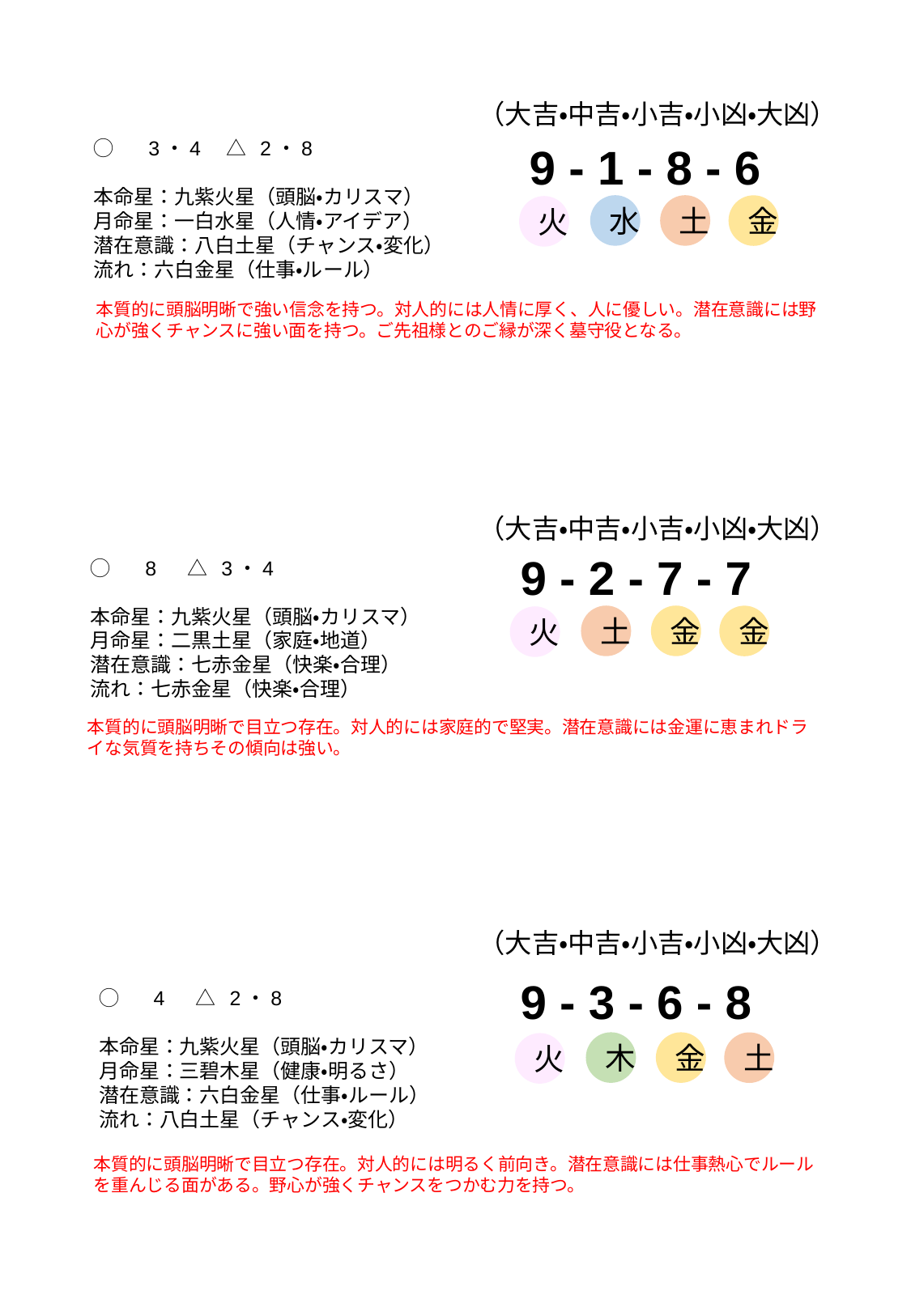

（大吉・中吉・小吉・小凶・大凶）
◯　 3・4　△  2・8

本命星：九紫火星（頭脳・カリスマ）
月命星：一白水星（人情・アイデア）
潜在意識：八白土星（チャンス・変化）
流れ：六白金星（仕事・ルール）
9 - 1 - 8 - 6
水
土
金
火
本質的に頭脳明晰で強い信念を持つ。対人的には人情に厚く、人に優しい。潜在意識には野心が強くチャンスに強い面を持つ。ご先祖様とのご縁が深く墓守役となる。
（大吉・中吉・小吉・小凶・大凶）
9 - 2 - 7 - 7
◯　 8 　△  3・4

本命星：九紫火星（頭脳・カリスマ）
月命星：二黒土星（家庭・地道）
潜在意識：七赤金星（快楽・合理）
流れ：七赤金星（快楽・合理）
土
金
金
火
本質的に頭脳明晰で目立つ存在。対人的には家庭的で堅実。潜在意識には金運に恵まれドライな気質を持ちその傾向は強い。
（大吉・中吉・小吉・小凶・大凶）
9 - 3 - 6 - 8
◯　 4 　△  2・8

本命星：九紫火星（頭脳・カリスマ）
月命星：三碧木星（健康・明るさ）
潜在意識：六白金星（仕事・ルール）
流れ：八白土星（チャンス・変化）
木
金
土
火
本質的に頭脳明晰で目立つ存在。対人的には明るく前向き。潜在意識には仕事熱心でルールを重んじる面がある。野心が強くチャンスをつかむ力を持つ。